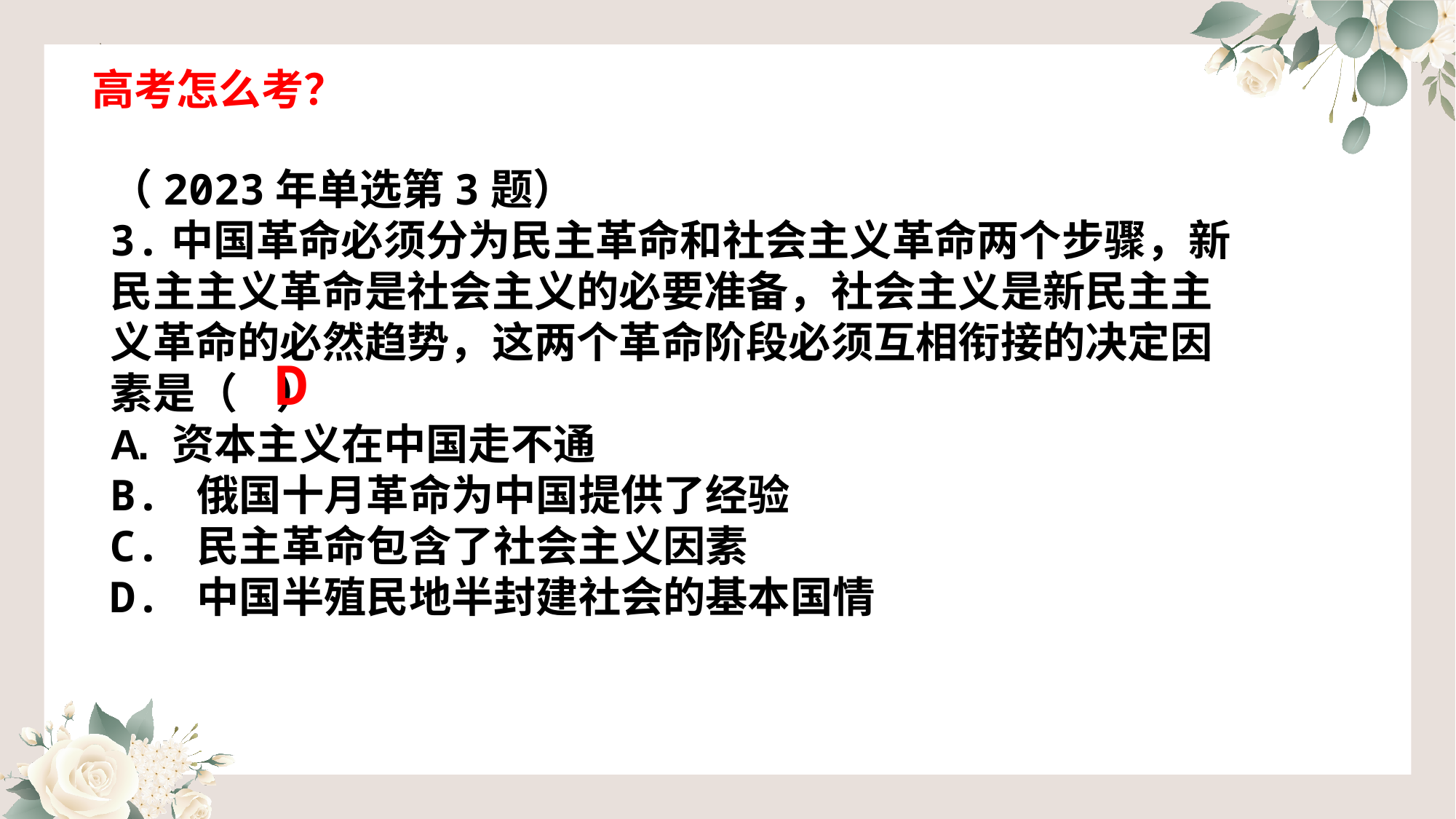

高考怎么考？
（2023年单选第3题）
3.中国革命必须分为民主革命和社会主义革命两个步骤，新民主主义革命是社会主义的必要准备，社会主义是新民主主义革命的必然趋势，这两个革命阶段必须互相衔接的决定因素是（    ）
资本主义在中国走不通
B. 俄国十月革命为中国提供了经验
C. 民主革命包含了社会主义因素
D. 中国半殖民地半封建社会的基本国情
D